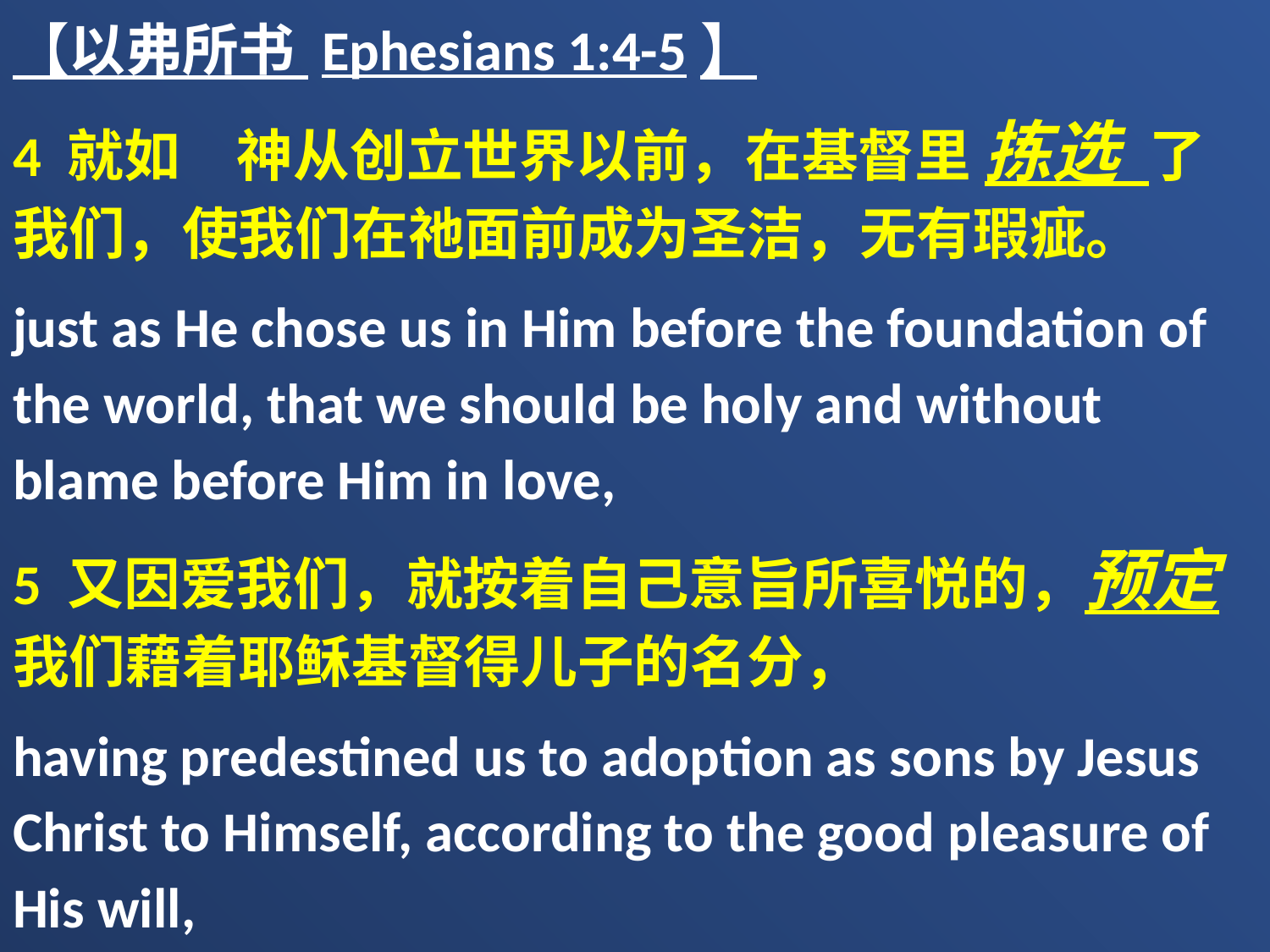

【以弗所书 Ephesians 1:4-5】
4 就如　神从创立世界以前，在基督里 拣选  了我们，使我们在祂面前成为圣洁，无有瑕疵。
just as He chose us in Him before the foundation of the world, that we should be holy and without blame before Him in love,
5 又因爱我们，就按着自己意旨所喜悦的，预定我们藉着耶稣基督得儿子的名分，
having predestined us to adoption as sons by Jesus Christ to Himself, according to the good pleasure of His will,